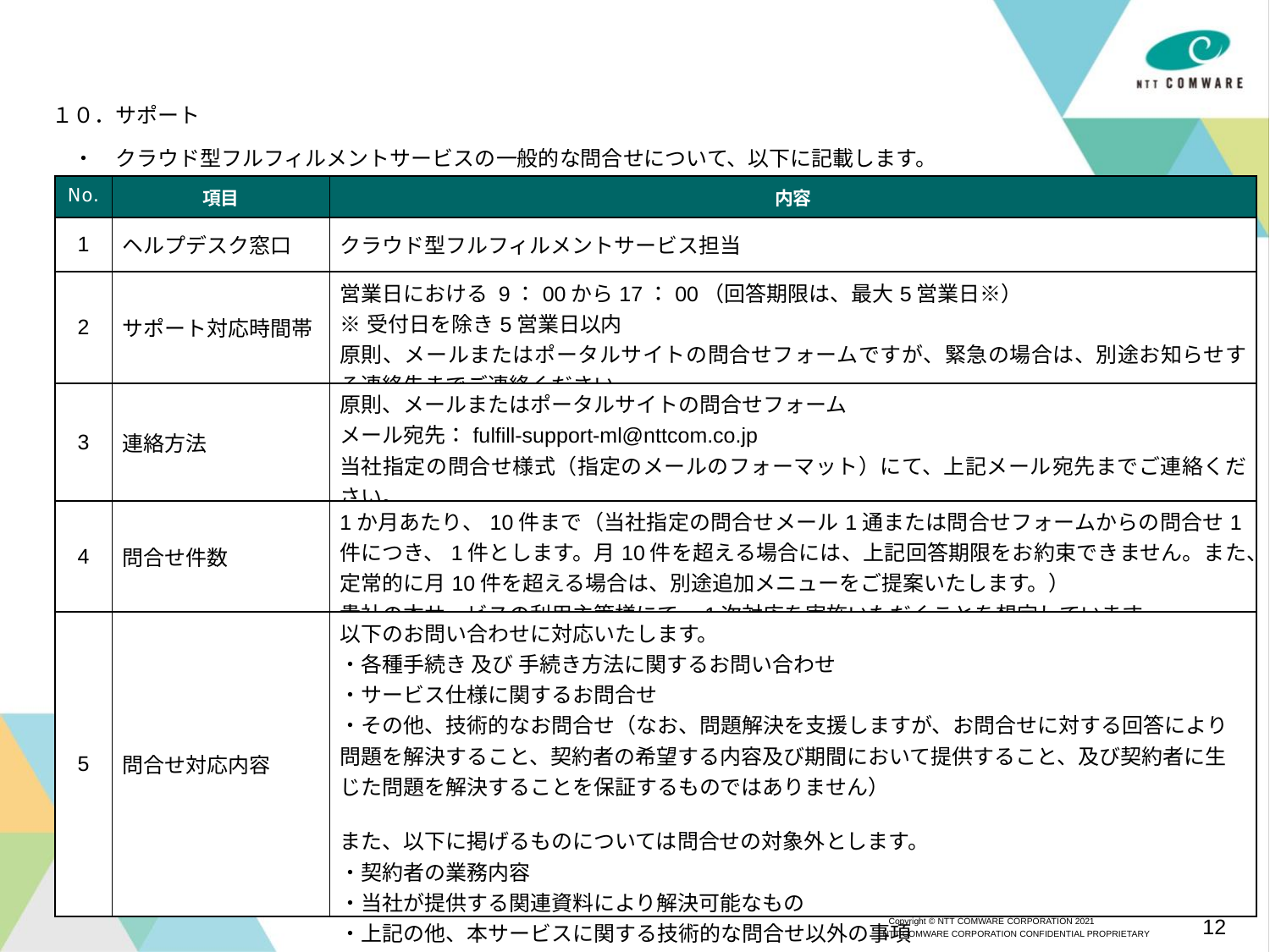

１０．サポート
　・　クラウド型フルフィルメントサービスの一般的な問合せについて、以下に記載します。

| No. | 項目 | 内容 |
| --- | --- | --- |
| 1 | ヘルプデスク窓口 | クラウド型フルフィルメントサービス担当 |
| 2 | サポート対応時間帯 | 営業日における 9：00から17：00（回答期限は、最大5営業日※） ※受付日を除き5営業日以内 原則、メールまたはポータルサイトの問合せフォームですが、緊急の場合は、別途お知らせする連絡先までご連絡ください。 |
| 3 | 連絡方法 | 原則、メールまたはポータルサイトの問合せフォーム メール宛先：fulfill-support-ml@nttcom.co.jp 当社指定の問合せ様式（指定のメールのフォーマット）にて、上記メール宛先までご連絡ください。 |
| 4 | 問合せ件数 | 1か月あたり、10件まで（当社指定の問合せメール1通または問合せフォームからの問合せ1件につき、1件とします。月10件を超える場合には、上記回答期限をお約束できません。また、定常的に月10件を超える場合は、別途追加メニューをご提案いたします。） 貴社の本サービスの利用主管様にて、1次対応を実施いただくことを想定しています。 |
| 5 | 問合せ対応内容 | 以下のお問い合わせに対応いたします。 ・各種手続き 及び 手続き方法に関するお問い合わせ ・サービス仕様に関するお問合せ ・その他、技術的なお問合せ（なお、問題解決を支援しますが、お問合せに対する回答により問題を解決すること、契約者の希望する内容及び期間において提供すること、及び契約者に生じた問題を解決することを保証するものではありません） また、以下に掲げるものについては問合せの対象外とします。 ・契約者の業務内容 ・当社が提供する関連資料により解決可能なもの ・上記の他、本サービスに関する技術的な問合せ以外の事項 |
12